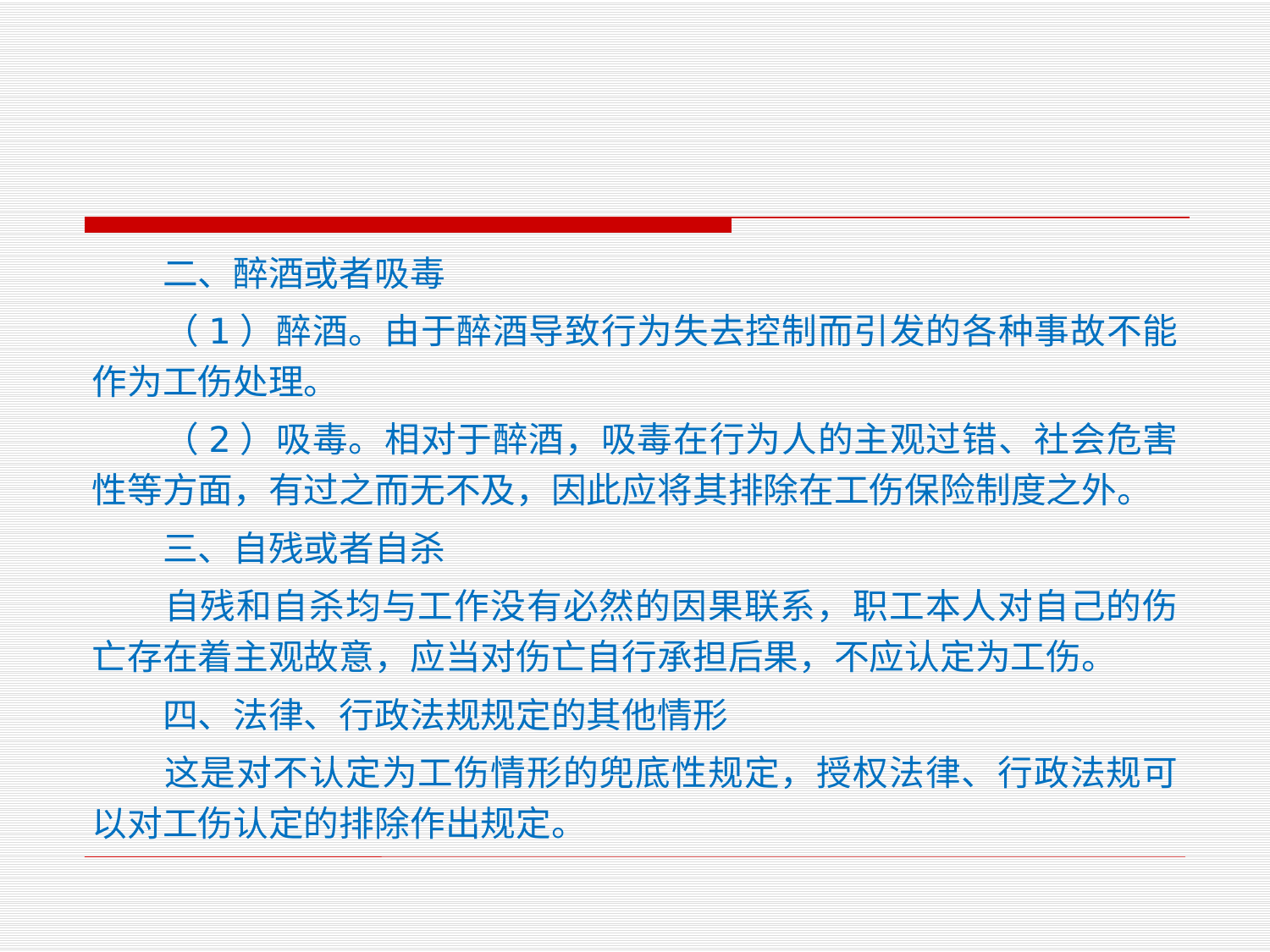

二、醉酒或者吸毒
　　（1）醉酒。由于醉酒导致行为失去控制而引发的各种事故不能作为工伤处理。
　　（2）吸毒。相对于醉酒，吸毒在行为人的主观过错、社会危害性等方面，有过之而无不及，因此应将其排除在工伤保险制度之外。
　　三、自残或者自杀
　　自残和自杀均与工作没有必然的因果联系，职工本人对自己的伤亡存在着主观故意，应当对伤亡自行承担后果，不应认定为工伤。
　　四、法律、行政法规规定的其他情形
　　这是对不认定为工伤情形的兜底性规定，授权法律、行政法规可以对工伤认定的排除作出规定。